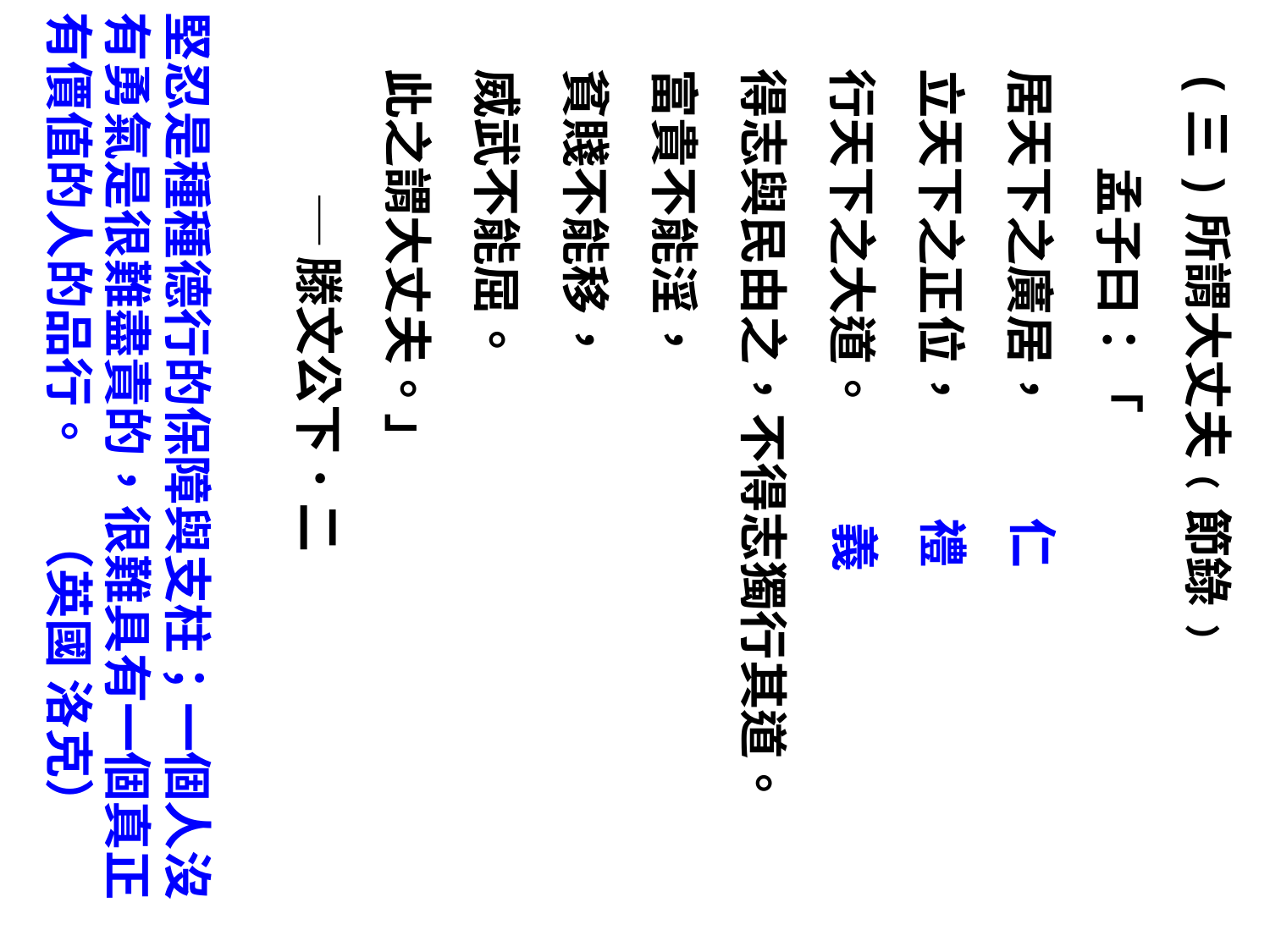

堅忍是種種德行的保障與支柱；一個人沒有勇氣是很難盡責的，很難具有一個真正有價值的人的品行。	（英國 洛克）
(三)所謂大丈夫﹙節錄﹚
　　孟子曰：「
居天下之廣居，
立天下之正位，
行天下之大道。
得志與民由之，不得志獨行其道。
富貴不能淫，
貧賤不能移，
威武不能屈。
此之謂大丈夫。」
	─滕文公下．二

仁
禮
義